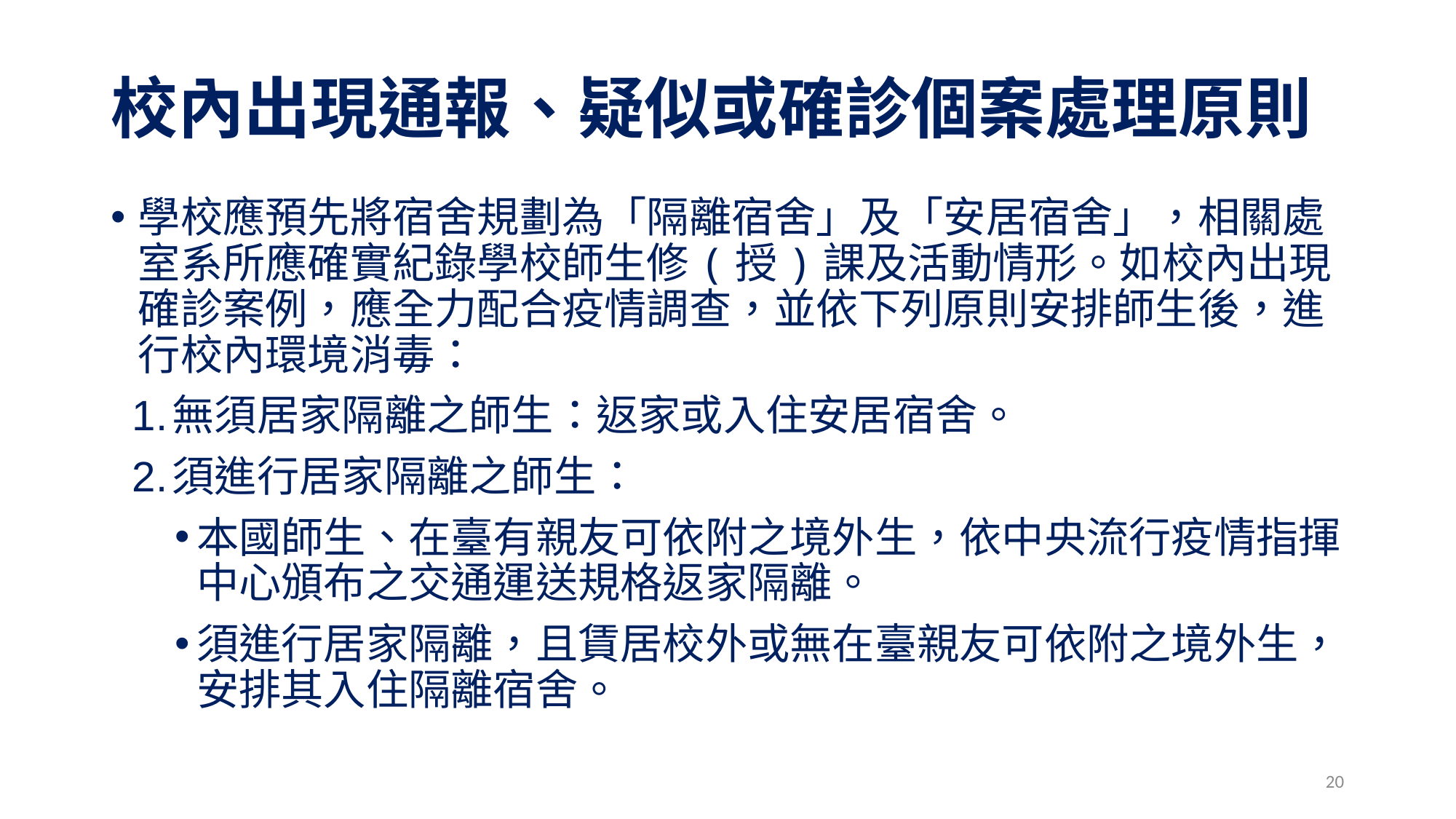

# 校內出現通報、疑似或確診個案處理原則
學校應預先將宿舍規劃為「隔離宿舍」及「安居宿舍」，相關處室系所應確實紀錄學校師生修(授)課及活動情形。如校內出現確診案例，應全力配合疫情調查，並依下列原則安排師生後，進行校內環境消毒：
無須居家隔離之師生：返家或入住安居宿舍。
須進行居家隔離之師生：
本國師生、在臺有親友可依附之境外生，依中央流行疫情指揮中心頒布之交通運送規格返家隔離。
須進行居家隔離，且賃居校外或無在臺親友可依附之境外生，安排其入住隔離宿舍。

20